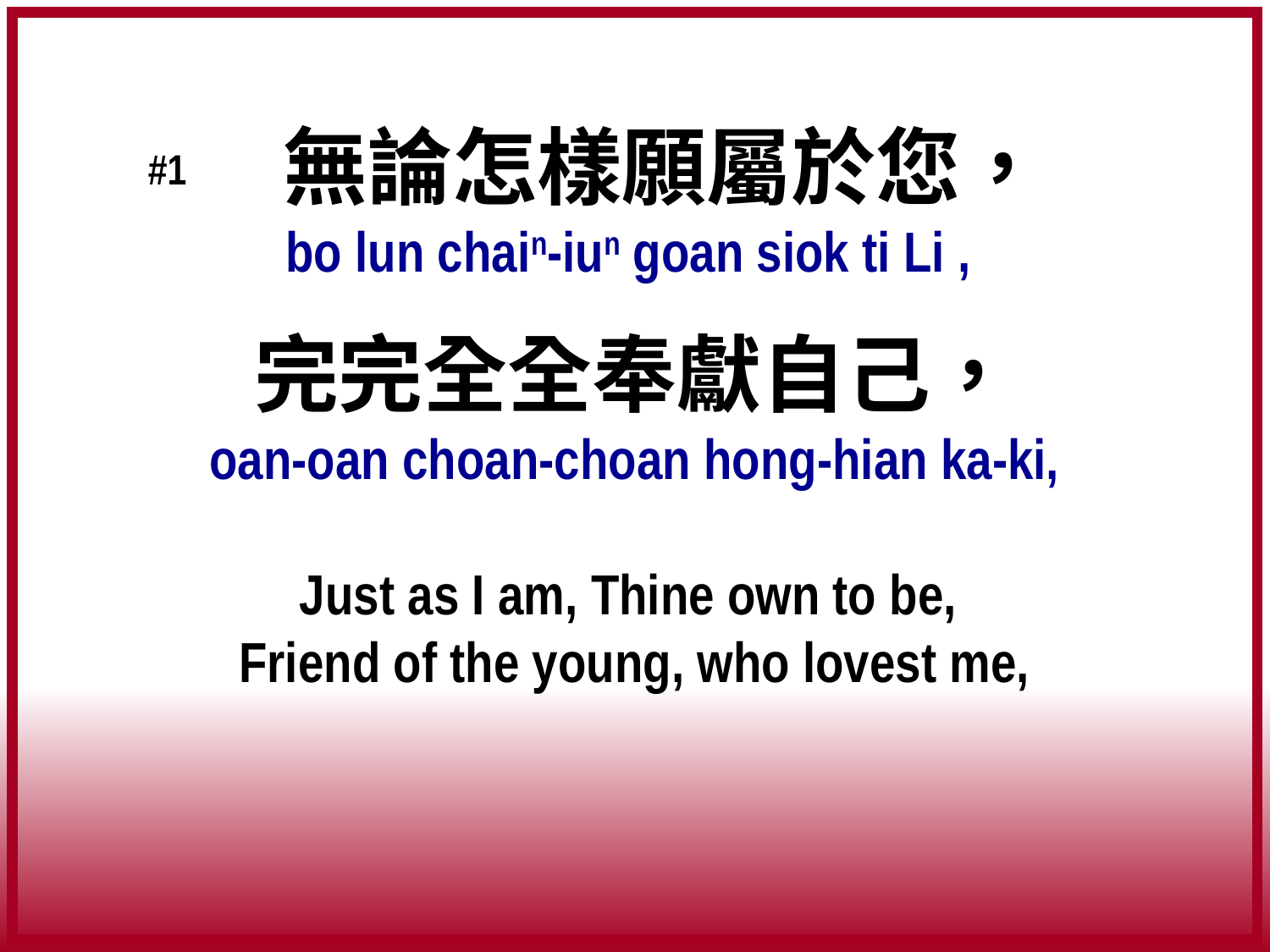

無論怎樣願屬於您，
bo lun chain-iun goan siok ti Li ,

完完全全奉獻自己，
oan-oan choan-choan hong-hian ka-ki,

Just as I am, Thine own to be,
Friend of the young, who lovest me,

#1